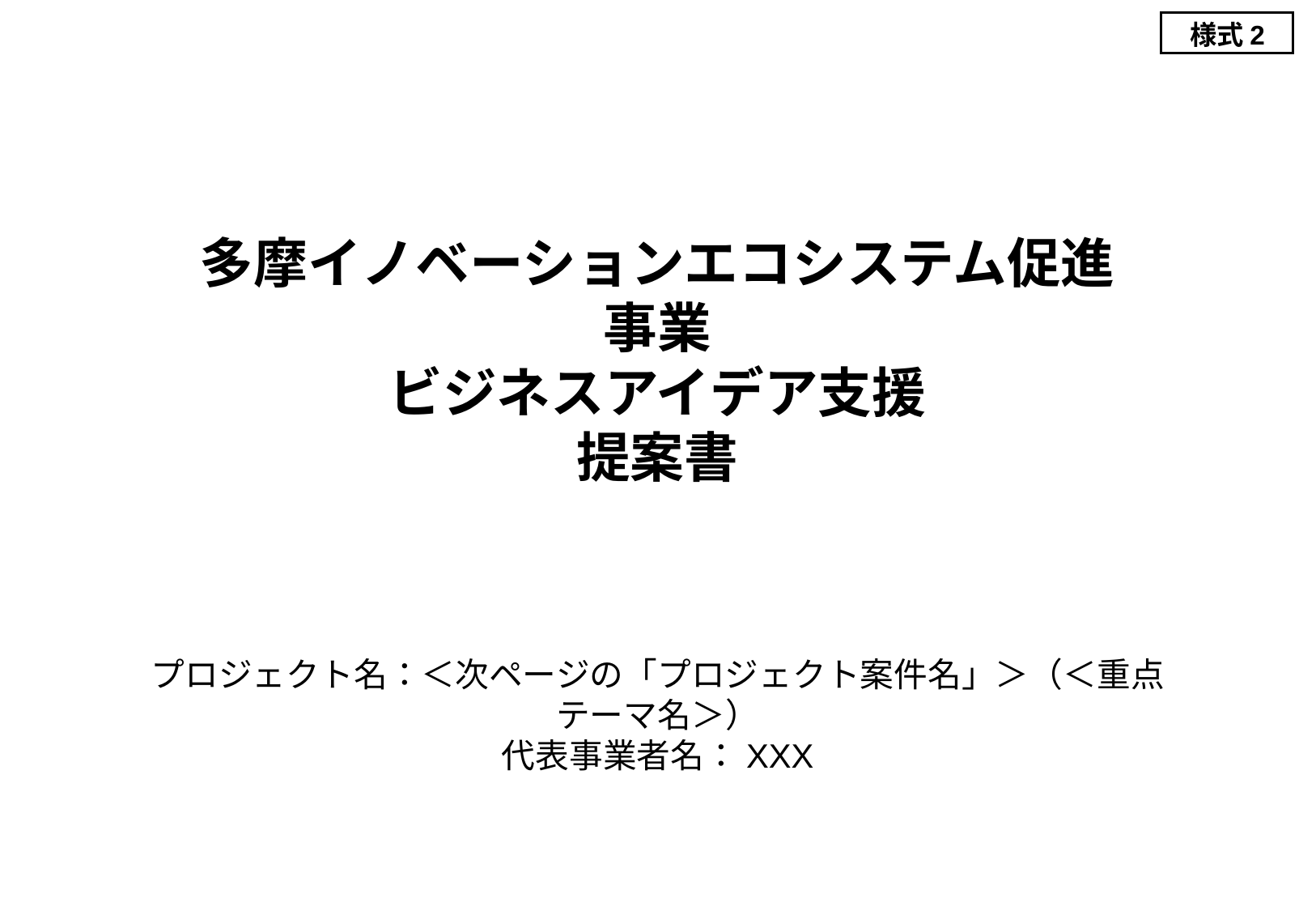

様式2
# 多摩イノベーションエコシステム促進事業 ビジネスアイデア支援 提案書
プロジェクト名：＜次ページの「プロジェクト案件名」＞（＜重点テーマ名＞）
代表事業者名：XXX